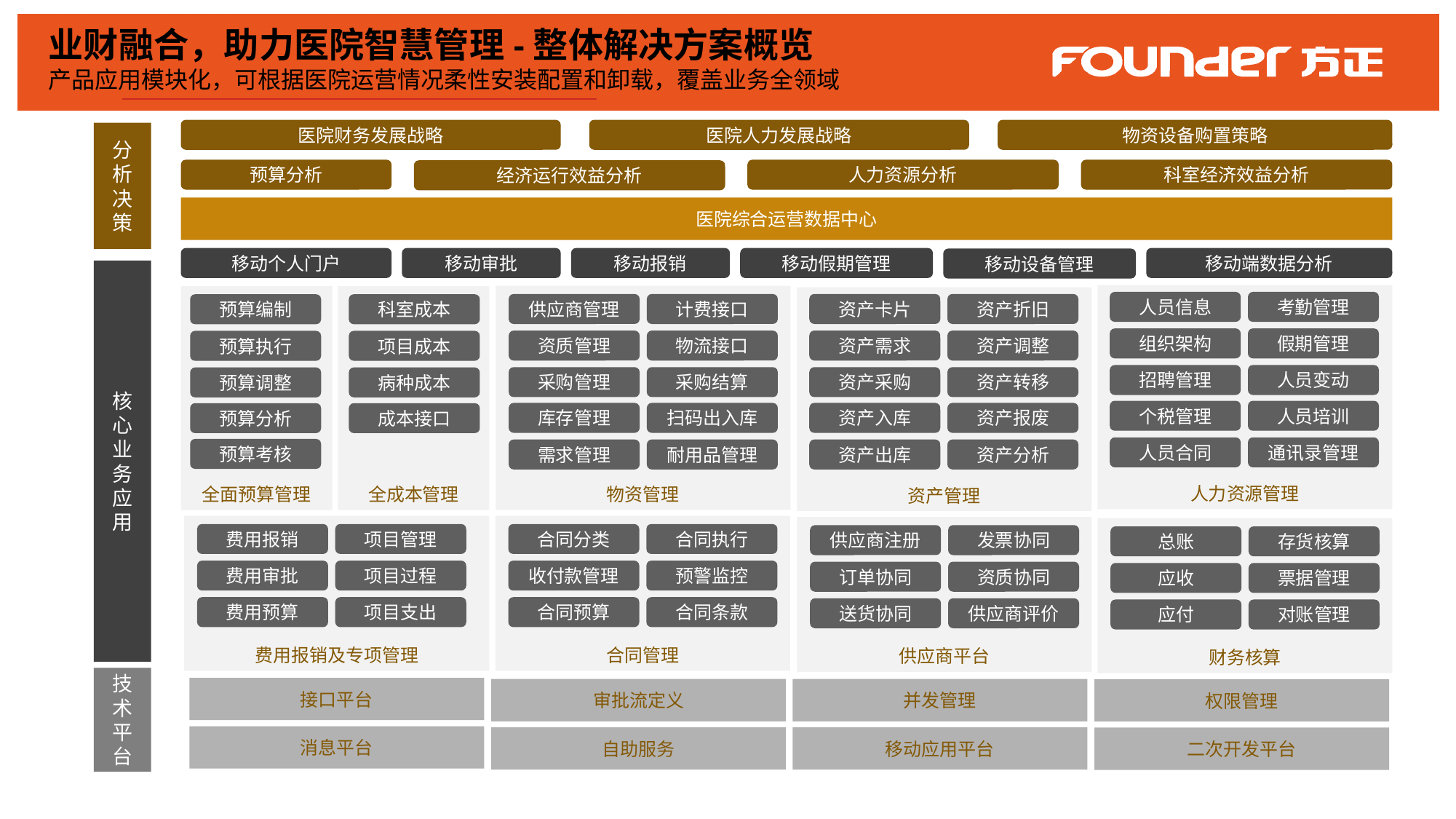

业财融合，助力医院智慧管理-整体解决方案概览
产品应用模块化，可根据医院运营情况柔性安装配置和卸载，覆盖业务全领域
医院财务发展战略
医院人力发展战略
物资设备购置策略
预算分析
人力资源分析
科室经济效益分析
经济运行效益分析
医院综合运营数据中心
移动个人门户
移动审批
移动报销
移动假期管理
移动端数据分析
移动设备管理
人力资源管理
物资管理
全面预算管理
全成本管理
资产管理
人员信息
考勤管理
供应商管理
计费接口
资产卡片
资产折旧
预算编制
科室成本
组织架构
假期管理
资质管理
物流接口
资产需求
资产调整
预算执行
项目成本
招聘管理
人员变动
采购管理
采购结算
资产采购
资产转移
预算调整
病种成本
个税管理
人员培训
库存管理
扫码出入库
资产入库
资产报废
预算分析
成本接口
人员合同
通讯录管理
预算考核
需求管理
耐用品管理
资产出库
资产分析
费用报销及专项管理
合同管理
供应商平台
财务核算
费用报销
项目管理
合同分类
合同执行
供应商注册
发票协同
总账
存货核算
费用审批
项目过程
收付款管理
预警监控
订单协同
资质协同
应收
票据管理
费用预算
项目支出
合同预算
合同条款
送货协同
供应商评价
应付
对账管理
分析决策
核心业务应用
技术平台
接口平台
审批流定义
并发管理
权限管理
消息平台
自助服务
移动应用平台
二次开发平台